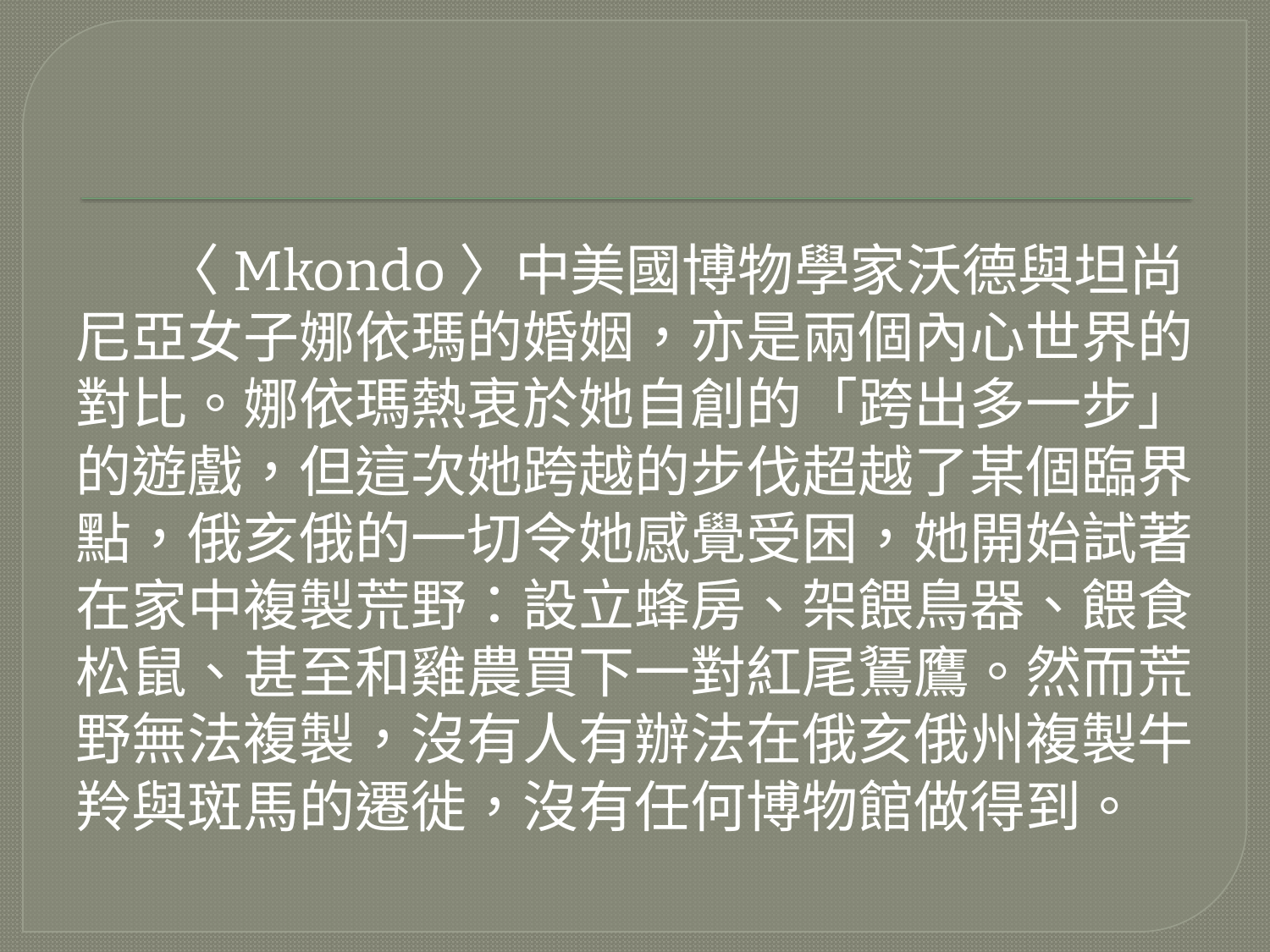

#
      〈Mkondo〉中美國博物學家沃德與坦尚尼亞女子娜依瑪的婚姻，亦是兩個內心世界的對比。娜依瑪熱衷於她自創的「跨出多一步」的遊戲，但這次她跨越的步伐超越了某個臨界點，俄亥俄的一切令她感覺受困，她開始試著在家中複製荒野：設立蜂房、架餵鳥器、餵食松鼠、甚至和雞農買下一對紅尾鵟鷹。然而荒野無法複製，沒有人有辦法在俄亥俄州複製牛羚與斑馬的遷徙，沒有任何博物館做得到。